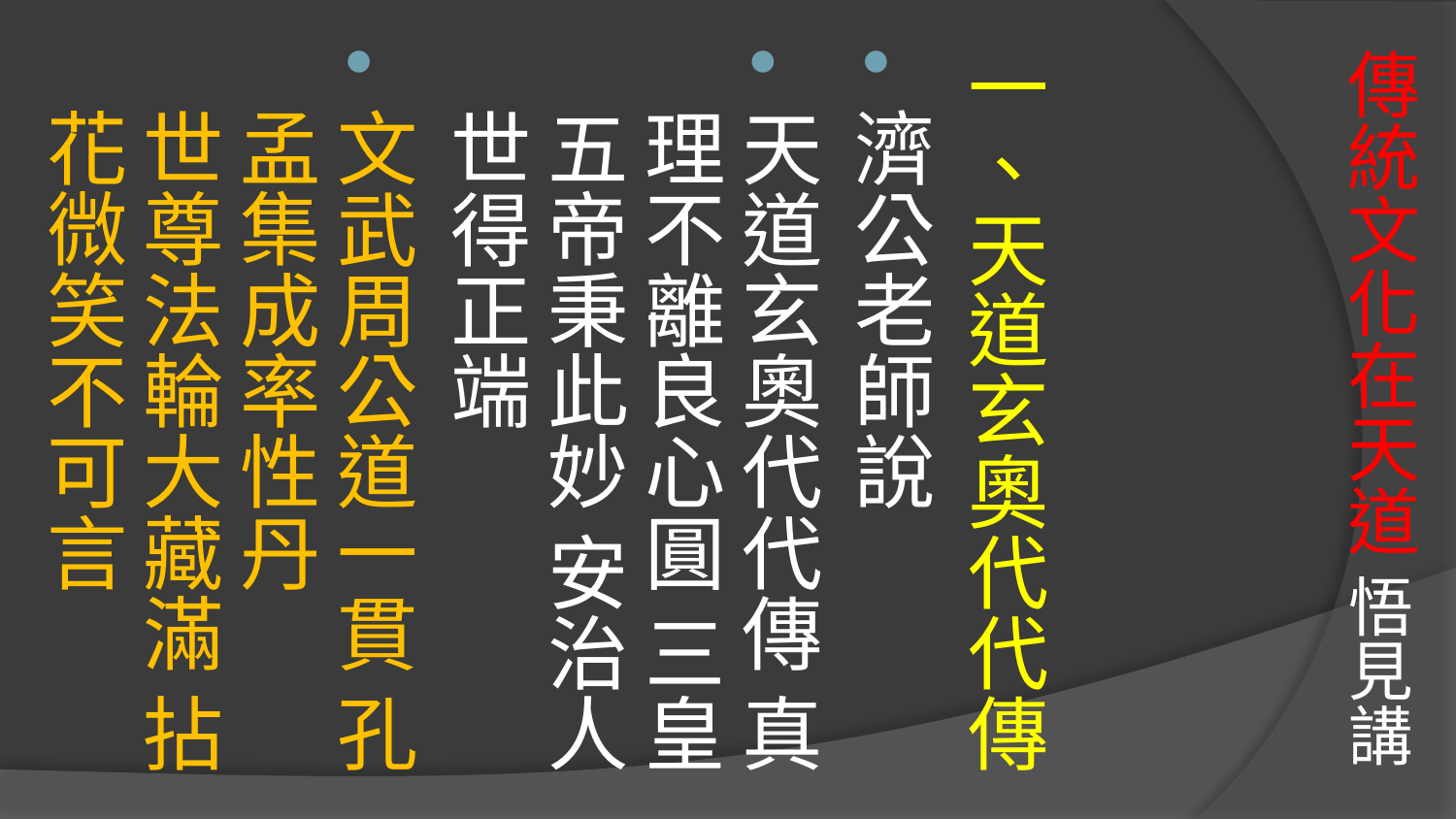

# 傳統文化在天道 悟見講
一、天道玄奧代代傳
濟公老師說
天道玄奧代代傳 真理不離良心圓 三皇五帝秉此妙 安治人世得正端
文武周公道一貫 孔孟集成率性丹 
世尊法輪大藏滿 拈花微笑不可言